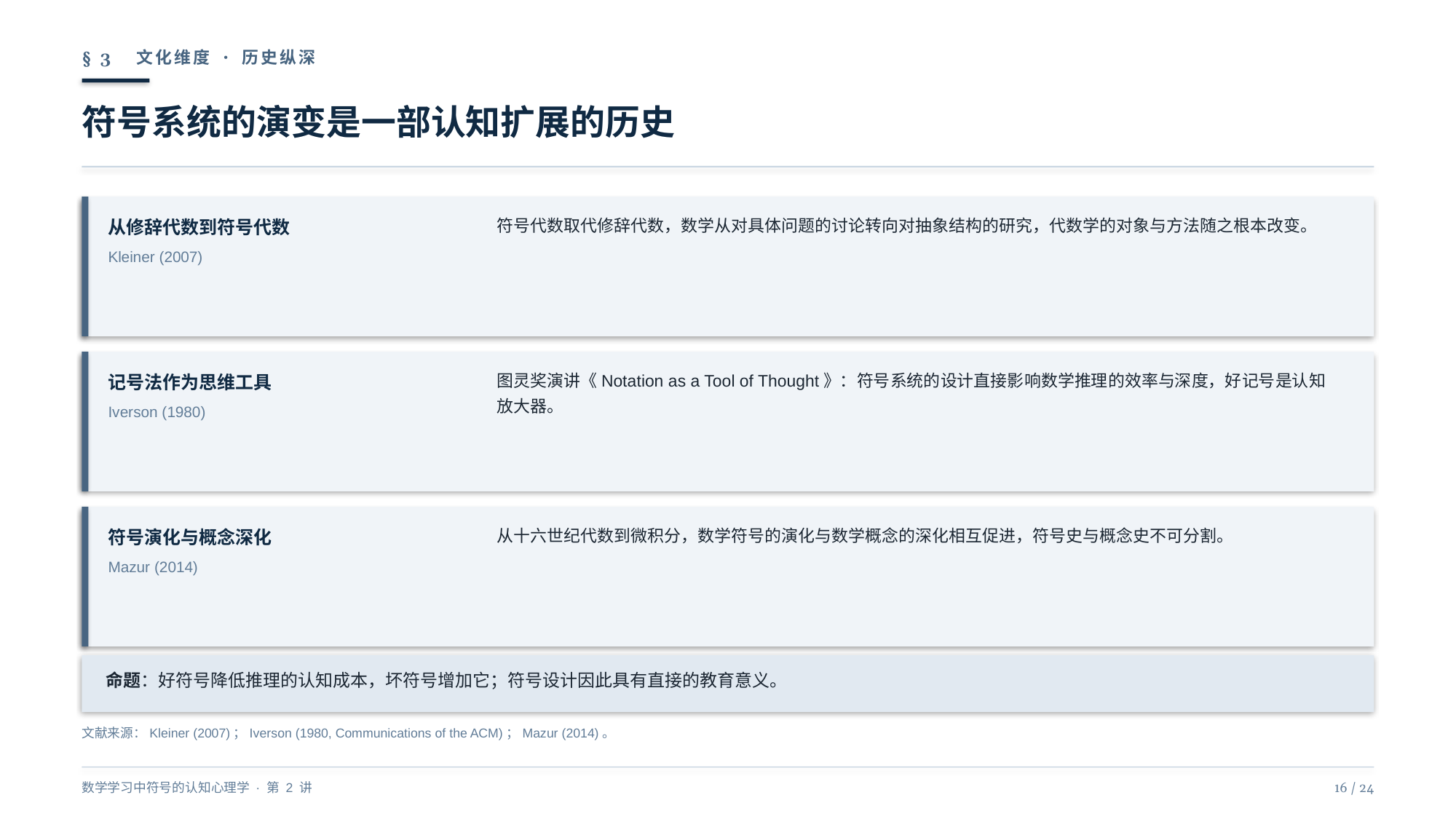

§ 3　文化维度 · 历史纵深

符号系统的演变是一部认知扩展的历史

从修辞代数到符号代数
Kleiner (2007)
符号代数取代修辞代数，数学从对具体问题的讨论转向对抽象结构的研究，代数学的对象与方法随之根本改变。

记号法作为思维工具
Iverson (1980)
图灵奖演讲《Notation as a Tool of Thought》：符号系统的设计直接影响数学推理的效率与深度，好记号是认知放大器。

符号演化与概念深化
Mazur (2014)
从十六世纪代数到微积分，数学符号的演化与数学概念的深化相互促进，符号史与概念史不可分割。

命题：好符号降低推理的认知成本，坏符号增加它；符号设计因此具有直接的教育意义。
文献来源：Kleiner (2007)；Iverson (1980, Communications of the ACM)；Mazur (2014)。

数学学习中符号的认知心理学 · 第 2 讲
16 / 24